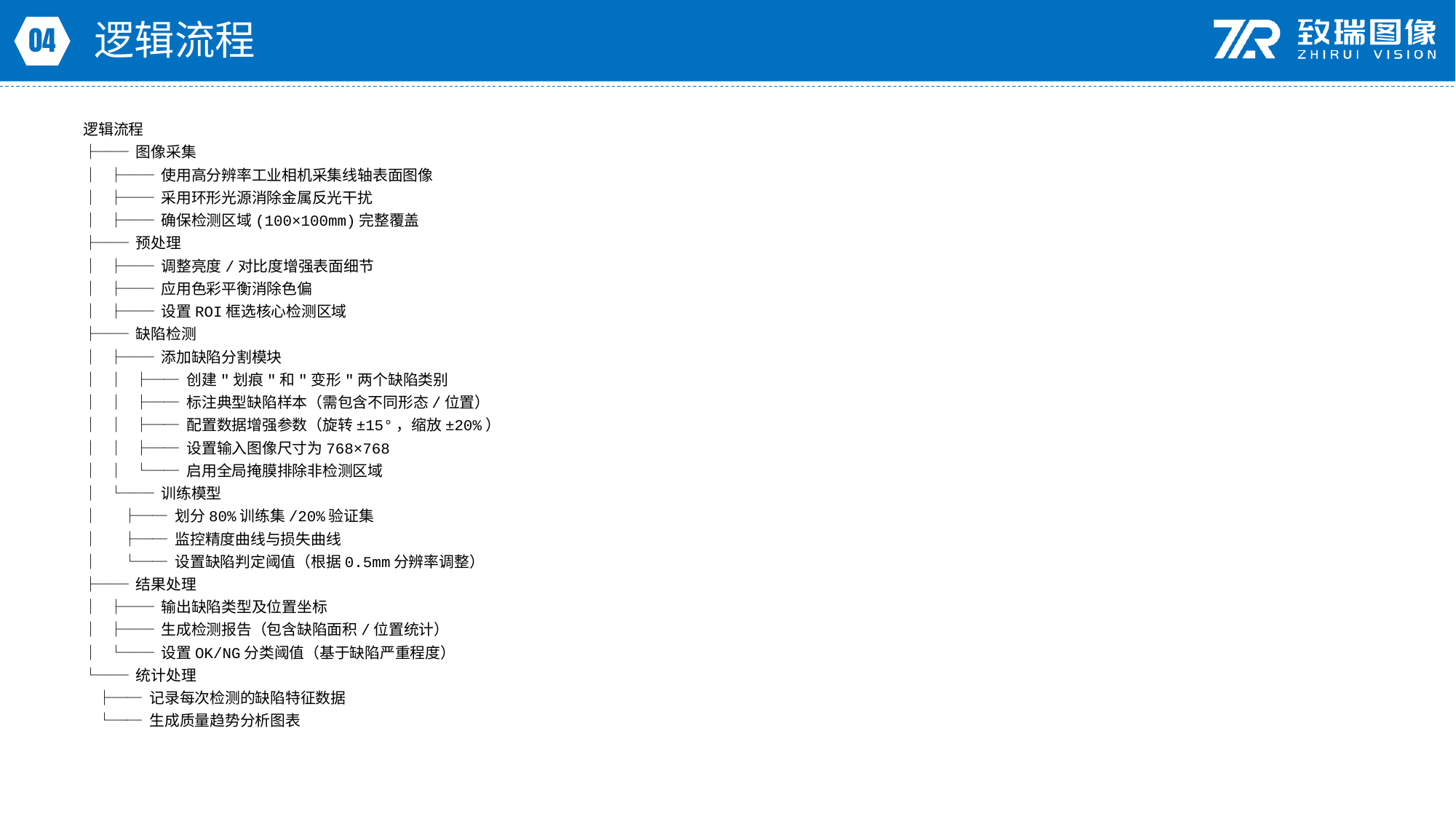

逻辑流程
04

逻辑流程
├── 图像采集
│   ├── 使用高分辨率工业相机采集线轴表面图像
│   ├── 采用环形光源消除金属反光干扰
│   ├── 确保检测区域(100×100mm)完整覆盖
├── 预处理
│   ├── 调整亮度/对比度增强表面细节
│   ├── 应用色彩平衡消除色偏
│   ├── 设置ROI框选核心检测区域
├── 缺陷检测
│   ├── 添加缺陷分割模块
│   │   ├── 创建"划痕"和"变形"两个缺陷类别
│   │   ├── 标注典型缺陷样本（需包含不同形态/位置）
│   │   ├── 配置数据增强参数（旋转±15°，缩放±20%）
│   │   ├── 设置输入图像尺寸为768×768
│   │   └── 启用全局掩膜排除非检测区域
│   └── 训练模型
│       ├── 划分80%训练集/20%验证集
│       ├── 监控精度曲线与损失曲线
│       └── 设置缺陷判定阈值（根据0.5mm分辨率调整）
├── 结果处理
│   ├── 输出缺陷类型及位置坐标
│   ├── 生成检测报告（包含缺陷面积/位置统计）
│   └── 设置OK/NG分类阈值（基于缺陷严重程度）
└── 统计处理
    ├── 记录每次检测的缺陷特征数据
    └── 生成质量趋势分析图表